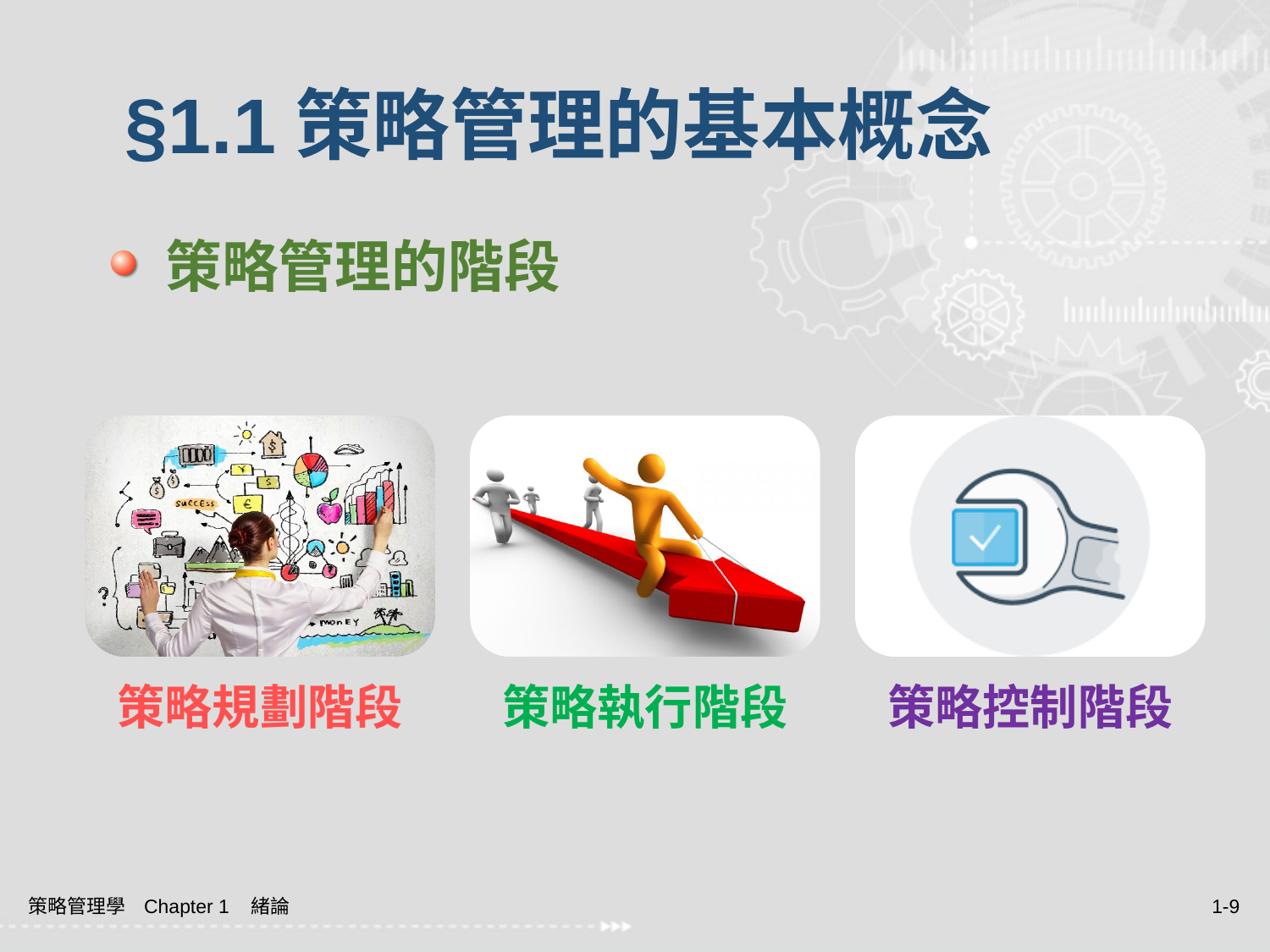

# §1.1策略管理的基本概念
 策略管理的階段
策略規劃階段
策略執行階段
策略控制階段
策略管理學   Chapter 1   緒論
1-9